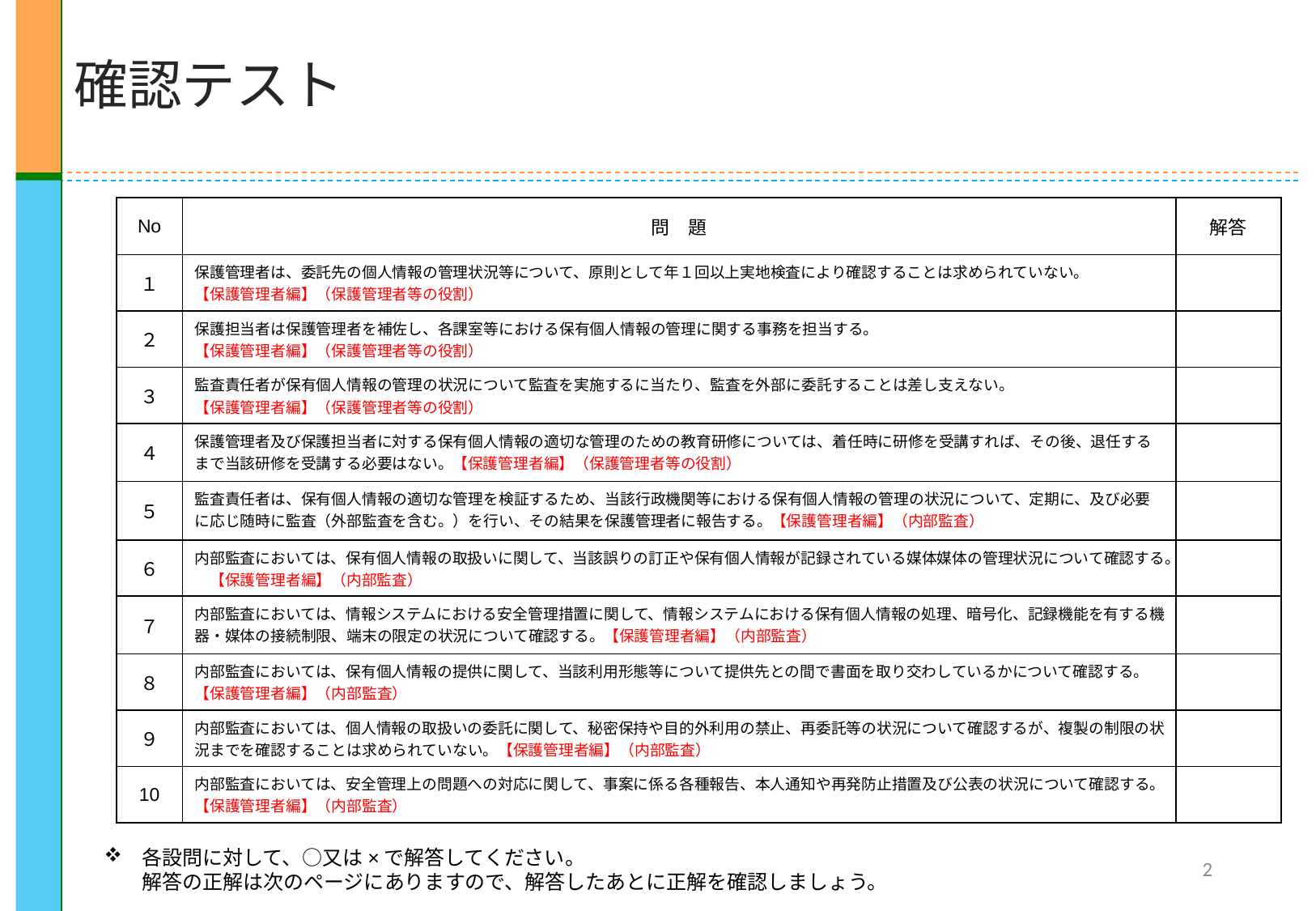

確認テスト

| No | 問　題 | 解答 |
| --- | --- | --- |
| １ | 保護管理者は、委託先の個人情報の管理状況等について、原則として年１回以上実地検査により確認することは求められていない。 【保護管理者編】（保護管理者等の役割） |  |
| ２ | 保護担当者は保護管理者を補佐し、各課室等における保有個人情報の管理に関する事務を担当する。 【保護管理者編】（保護管理者等の役割） |  |
| ３ | 監査責任者が保有個人情報の管理の状況について監査を実施するに当たり、監査を外部に委託することは差し支えない。 【保護管理者編】（保護管理者等の役割） |  |
| ４ | 保護管理者及び保護担当者に対する保有個人情報の適切な管理のための教育研修については、着任時に研修を受講すれば、その後、退任するまで当該研修を受講する必要はない。【保護管理者編】（保護管理者等の役割） |  |
| ５ | 監査責任者は、保有個人情報の適切な管理を検証するため、当該行政機関等における保有個人情報の管理の状況について、定期に、及び必要に応じ随時に監査（外部監査を含む。）を行い、その結果を保護管理者に報告する。【保護管理者編】（内部監査） |  |
| ６ | 内部監査においては、保有個人情報の取扱いに関して、当該誤りの訂正や保有個人情報が記録されている媒体媒体の管理状況について確認する。　【保護管理者編】（内部監査） |  |
| ７ | 内部監査においては、情報システムにおける安全管理措置に関して、情報システムにおける保有個人情報の処理、暗号化、記録機能を有する機器・媒体の接続制限、端末の限定の状況について確認する。【保護管理者編】（内部監査） |  |
| ８ | 内部監査においては、保有個人情報の提供に関して、当該利用形態等について提供先との間で書面を取り交わしているかについて確認する。【保護管理者編】（内部監査） |  |
| ９ | 内部監査においては、個人情報の取扱いの委託に関して、秘密保持や目的外利用の禁止、再委託等の状況について確認するが、複製の制限の状況までを確認することは求められていない。【保護管理者編】（内部監査） |  |
| 10 | 内部監査においては、安全管理上の問題への対応に関して、事案に係る各種報告、本人通知や再発防止措置及び公表の状況について確認する。 【保護管理者編】（内部監査） |  |
各設問に対して、○又は×で解答してください。
解答の正解は次のページにありますので、解答したあとに正解を確認しましょう。
2